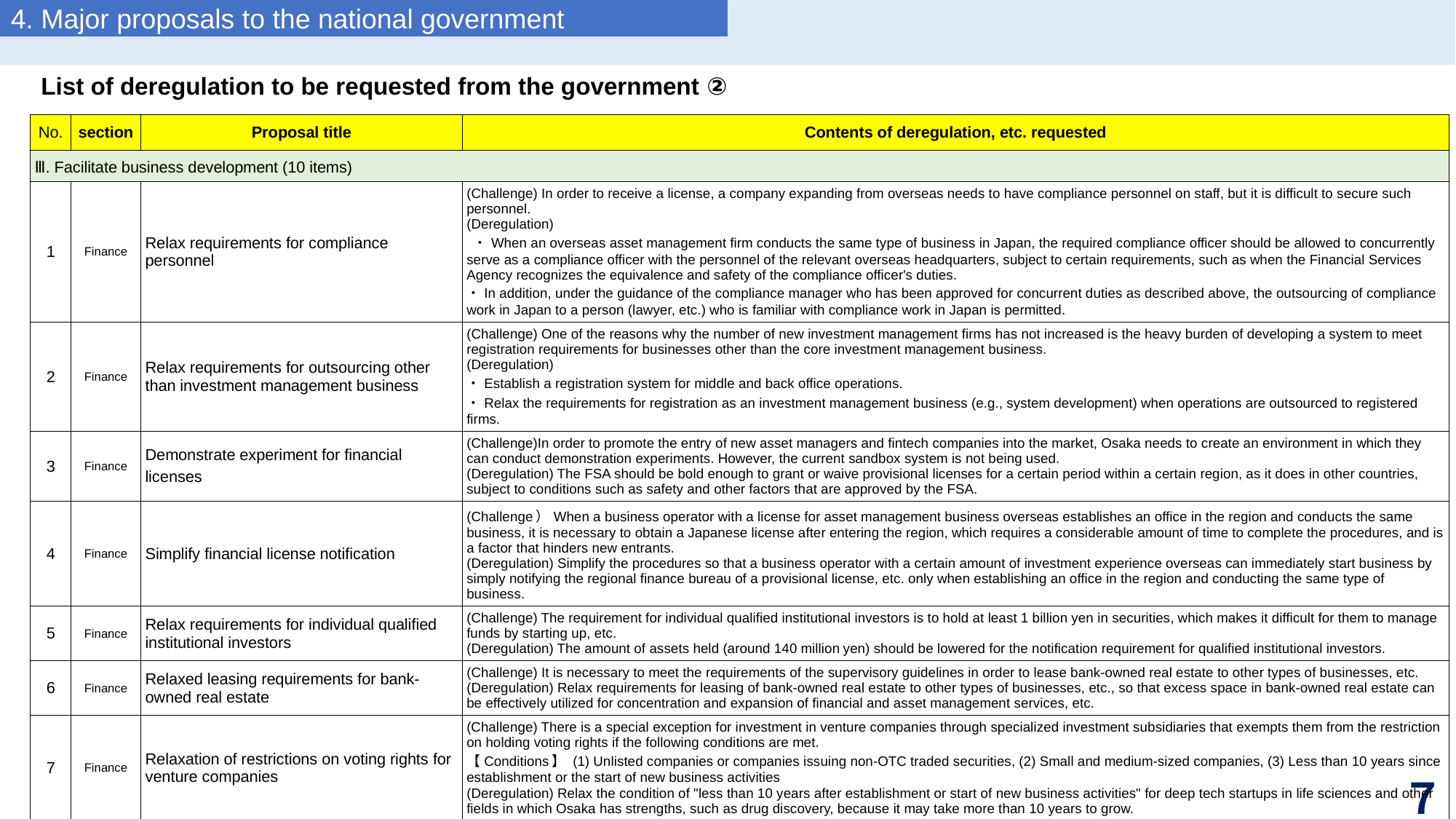

4. Major proposals to the national government

List of deregulation to be requested from the government ②
| No. | section | Proposal title | Contents of deregulation, etc. requested |
| --- | --- | --- | --- |
| Ⅲ. Facilitate business development (10 items) |  |  |  |
| 1 | Finance | Relax requirements for compliance personnel | (Challenge) In order to receive a license, a company expanding from overseas needs to have compliance personnel on staff, but it is difficult to secure such personnel. (Deregulation) ・When an overseas asset management firm conducts the same type of business in Japan, the required compliance officer should be allowed to concurrently serve as a compliance officer with the personnel of the relevant overseas headquarters, subject to certain requirements, such as when the Financial Services Agency recognizes the equivalence and safety of the compliance officer's duties. ・In addition, under the guidance of the compliance manager who has been approved for concurrent duties as described above, the outsourcing of compliance work in Japan to a person (lawyer, etc.) who is familiar with compliance work in Japan is permitted. |
| 2 | Finance | Relax requirements for outsourcing other than investment management business | (Challenge) One of the reasons why the number of new investment management firms has not increased is the heavy burden of developing a system to meet registration requirements for businesses other than the core investment management business. (Deregulation) ・Establish a registration system for middle and back office operations. ・Relax the requirements for registration as an investment management business (e.g., system development) when operations are outsourced to registered firms. |
| 3 | Finance | Demonstrate experiment for financial licenses | (Challenge)In order to promote the entry of new asset managers and fintech companies into the market, Osaka needs to create an environment in which they can conduct demonstration experiments. However, the current sandbox system is not being used. (Deregulation) The FSA should be bold enough to grant or waive provisional licenses for a certain period within a certain region, as it does in other countries, subject to conditions such as safety and other factors that are approved by the FSA. |
| 4 | Finance | Simplify financial license notification | (Challenge）When a business operator with a license for asset management business overseas establishes an office in the region and conducts the same business, it is necessary to obtain a Japanese license after entering the region, which requires a considerable amount of time to complete the procedures, and is a factor that hinders new entrants. (Deregulation) Simplify the procedures so that a business operator with a certain amount of investment experience overseas can immediately start business by simply notifying the regional finance bureau of a provisional license, etc. only when establishing an office in the region and conducting the same type of business. |
| 5 | Finance | Relax requirements for individual qualified institutional investors | (Challenge) The requirement for individual qualified institutional investors is to hold at least 1 billion yen in securities, which makes it difficult for them to manage funds by starting up, etc. (Deregulation) The amount of assets held (around 140 million yen) should be lowered for the notification requirement for qualified institutional investors. |
| 6 | Finance | Relaxed leasing requirements for bank-owned real estate | (Challenge) It is necessary to meet the requirements of the supervisory guidelines in order to lease bank-owned real estate to other types of businesses, etc. (Deregulation) Relax requirements for leasing of bank-owned real estate to other types of businesses, etc., so that excess space in bank-owned real estate can be effectively utilized for concentration and expansion of financial and asset management services, etc. |
| 7 | Finance | Relaxation of restrictions on voting rights for venture companies | (Challenge) There is a special exception for investment in venture companies through specialized investment subsidiaries that exempts them from the restriction on holding voting rights if the following conditions are met. 【Conditions】 (1) Unlisted companies or companies issuing non-OTC traded securities, (2) Small and medium-sized companies, (3) Less than 10 years since establishment or the start of new business activities (Deregulation) Relax the condition of "less than 10 years after establishment or start of new business activities" for deep tech startups in life sciences and other fields in which Osaka has strengths, such as drug discovery, because it may take more than 10 years to grow. |
７